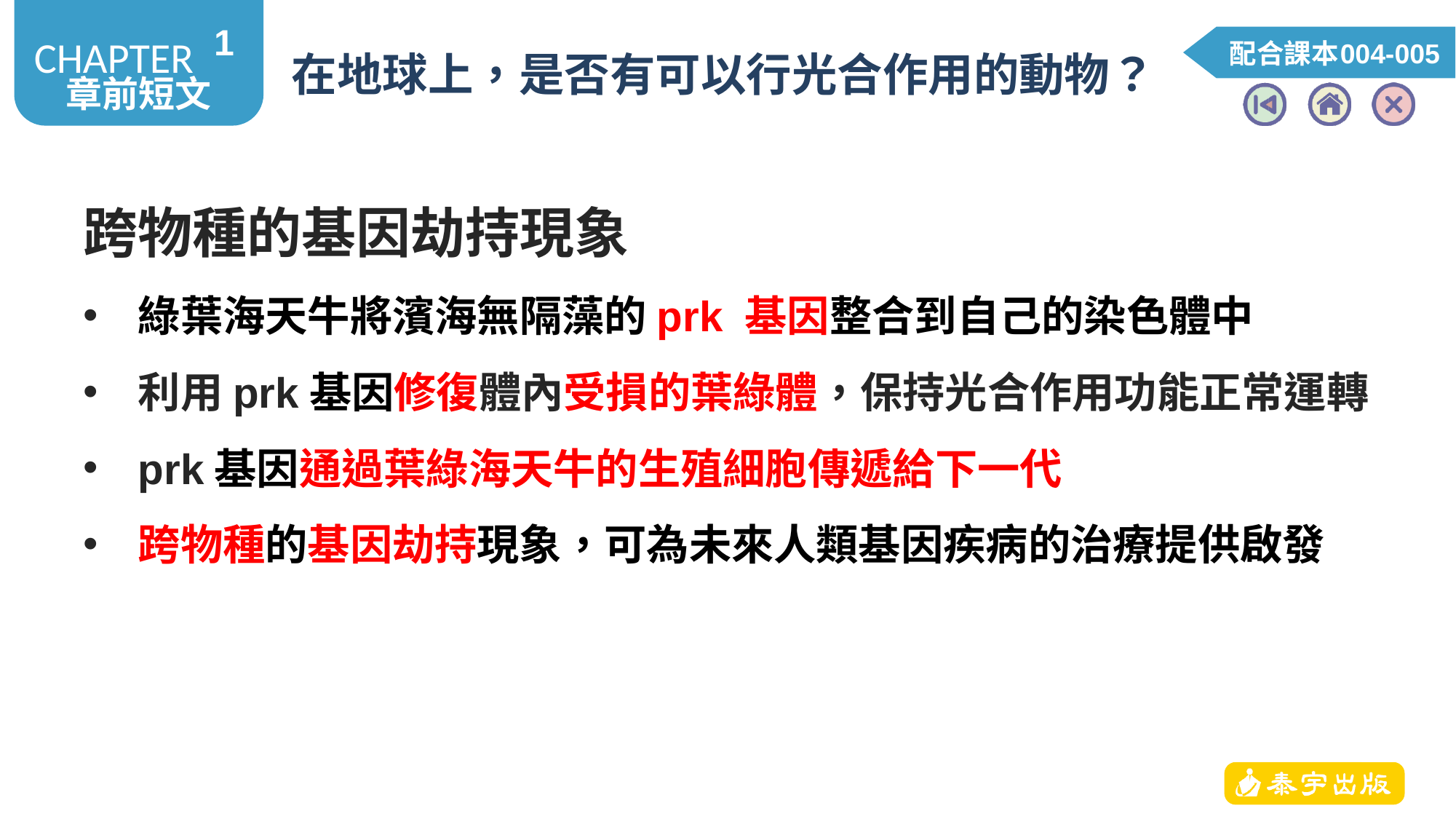

1
# 在地球上，是否有可以行光合作用的動物？
004-005
跨物種的基因劫持現象
綠葉海天牛將濱海無隔藻的prk 基因整合到自己的染色體中
利用prk基因修復體內受損的葉綠體，保持光合作用功能正常運轉
prk基因通過葉綠海天牛的生殖細胞傳遞給下一代
跨物種的基因劫持現象，可為未來人類基因疾病的治療提供啟發